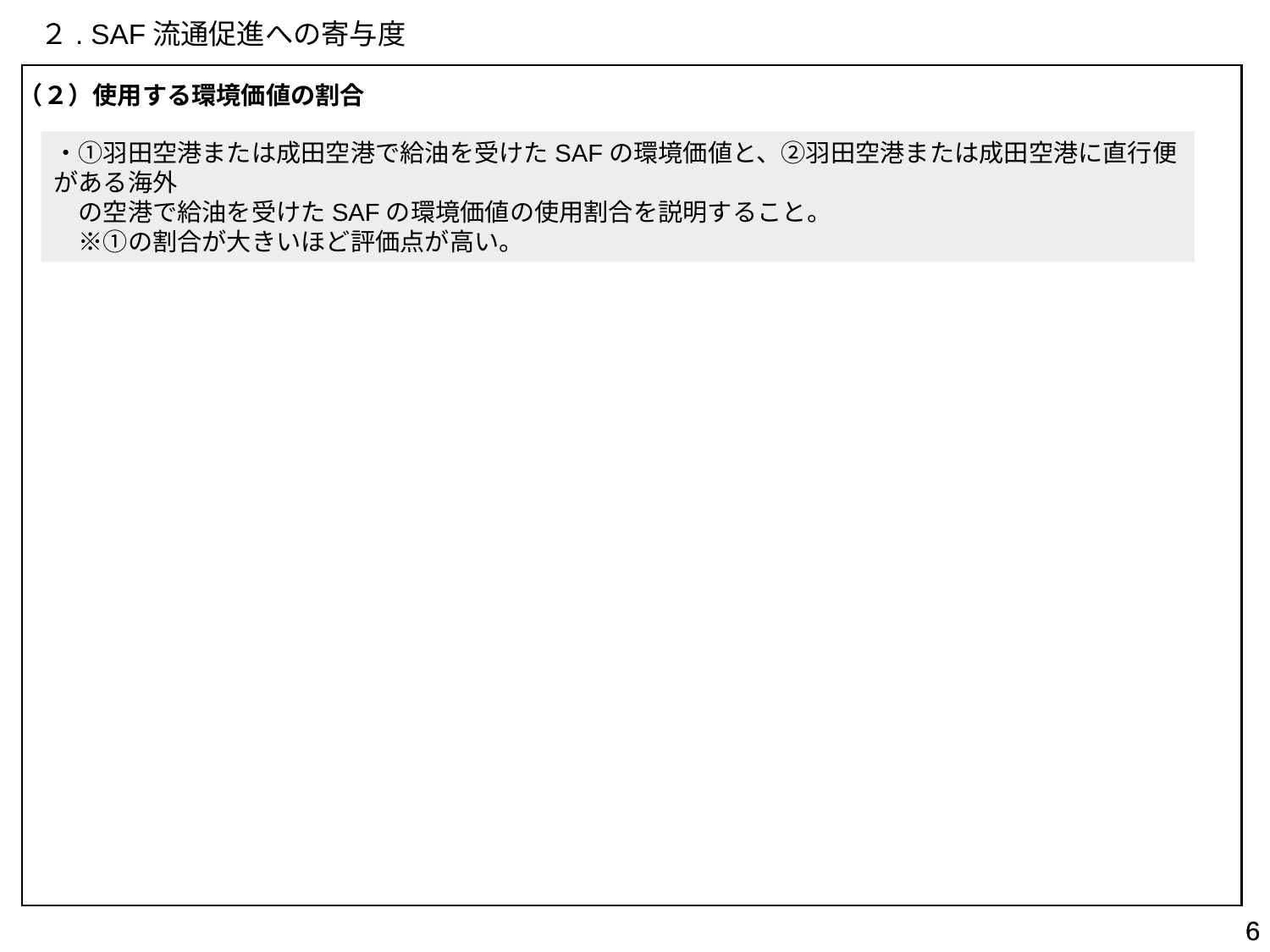

# ２. SAF流通促進への寄与度

（２）使用する環境価値の割合
・①羽田空港または成田空港で給油を受けたSAFの環境価値と、②羽田空港または成田空港に直行便がある海外
　の空港で給油を受けたSAFの環境価値の使用割合を説明すること。
　※①の割合が大きいほど評価点が高い。
6
6